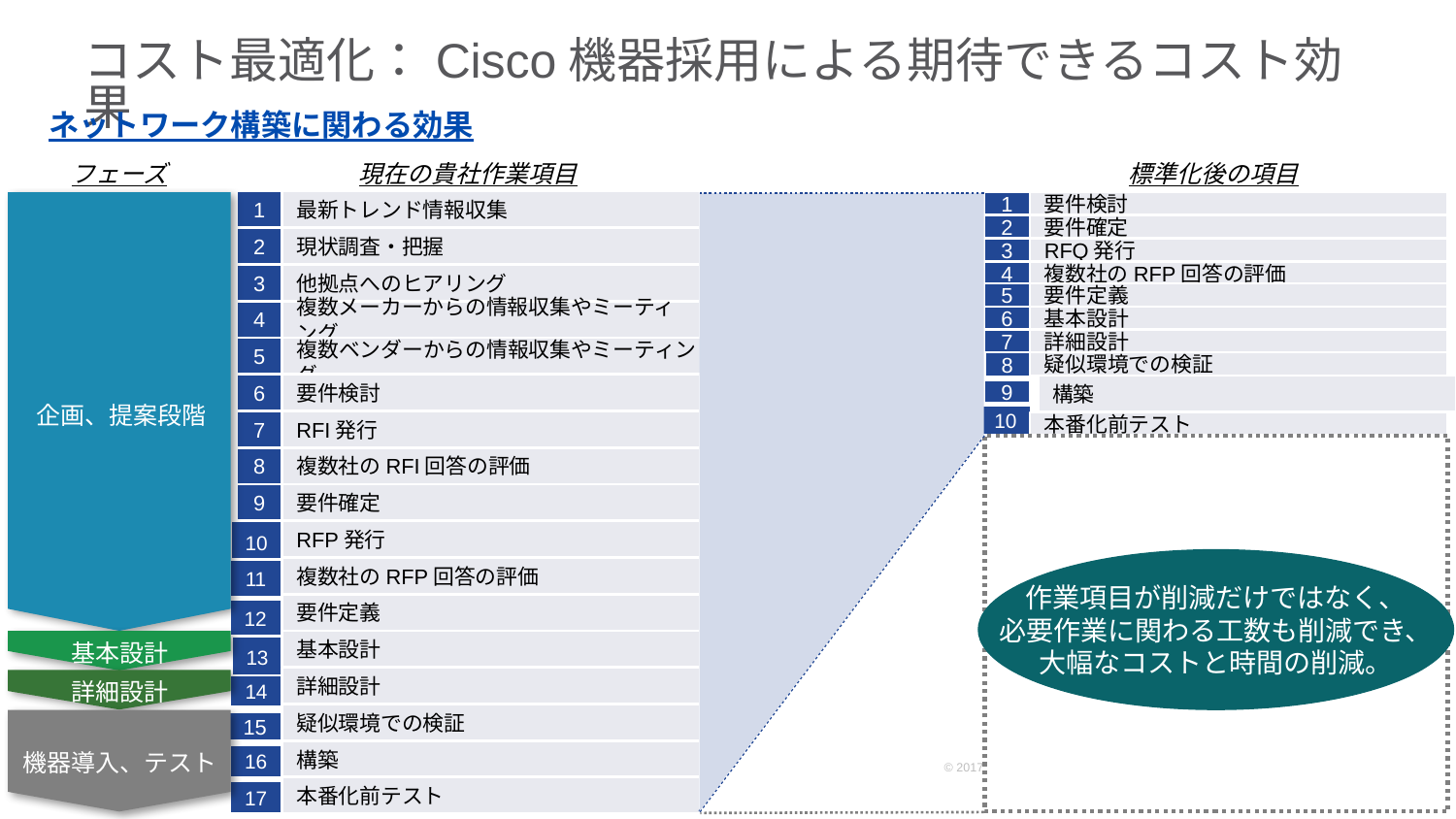

# コスト最適化：Cisco機器採用による期待できるコスト効果
ネットワーク構築に関わる効果
現在の貴社作業項目
標準化後の項目
フェーズ
最新トレンド情報収集
1
現状調査・把握
2
他拠点へのヒアリング
3
複数メーカーからの情報収集やミーティング
4
複数ベンダーからの情報収集やミーティング
5
要件検討
6
RFI発行
7
複数社のRFI回答の評価
8
要件確定
9
10
RFP発行
複数社のRFP回答の評価
11
要件定義
12
基本設計
13
詳細設計
14
疑似環境での検証
15
構築
16
本番化前テスト
17
1
要件検討
要件確定
2
RFQ発行
3
複数社のRFP回答の評価
4
要件定義
5
基本設計
6

詳細設計
7
8
疑似環境での検証

構築
9
企画、提案段階
10
本番化前テスト

作業項目が削減だけではなく、
必要作業に関わる工数も削減でき、
大幅なコストと時間の削減。

基本設計

詳細設計
機器導入、テスト